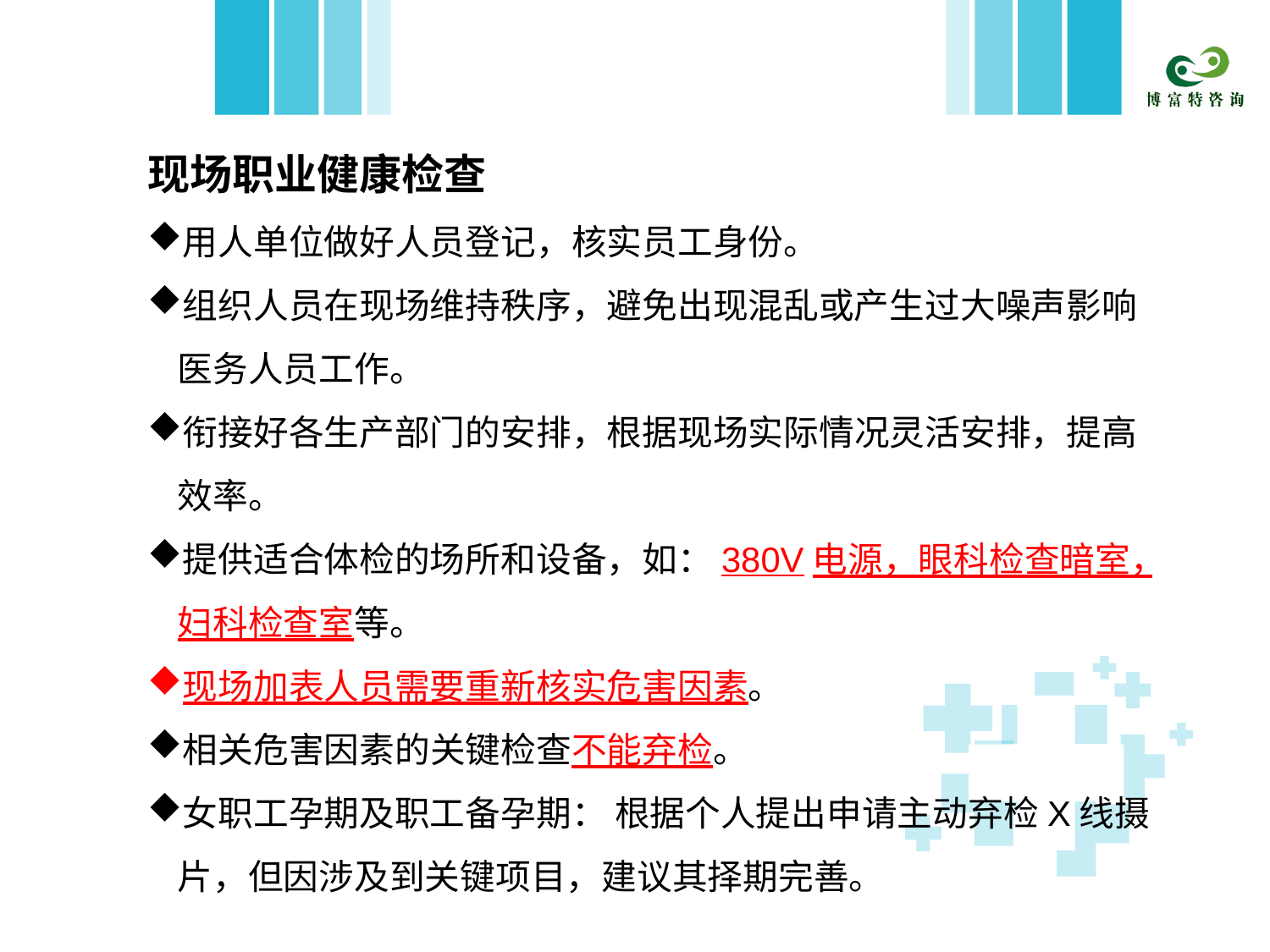

现场职业健康检查
用人单位做好人员登记，核实员工身份。
组织人员在现场维持秩序，避免出现混乱或产生过大噪声影响医务人员工作。
衔接好各生产部门的安排，根据现场实际情况灵活安排，提高效率。
提供适合体检的场所和设备，如：380V电源，眼科检查暗室，妇科检查室等。
现场加表人员需要重新核实危害因素。
相关危害因素的关键检查不能弃检。
女职工孕期及职工备孕期： 根据个人提出申请主动弃检X线摄片，但因涉及到关键项目，建议其择期完善。